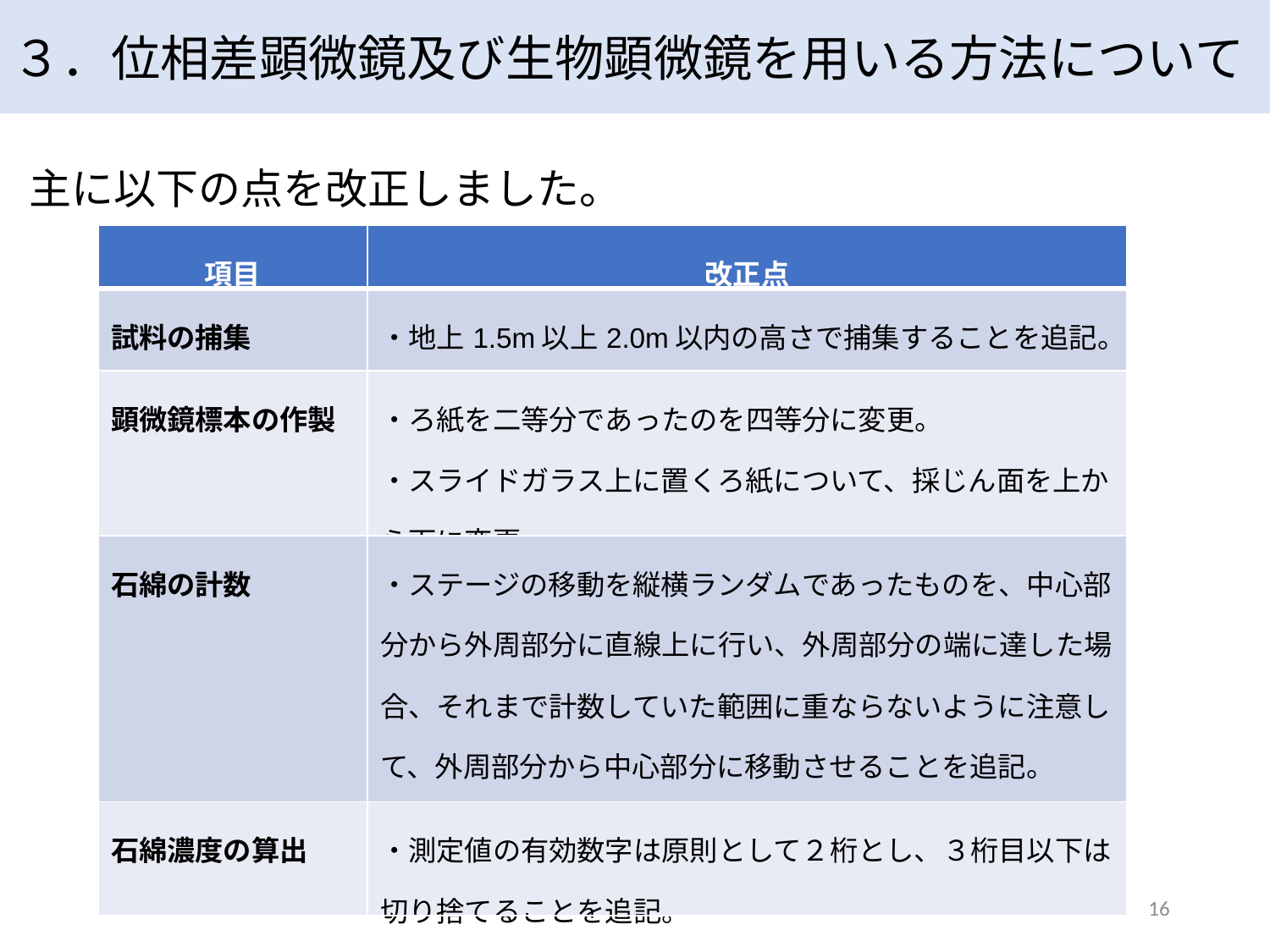

３．位相差顕微鏡及び生物顕微鏡を用いる方法について
主に以下の点を改正しました。
| 項目 | 改正点 |
| --- | --- |
| 試料の捕集 | ・地上1.5m以上2.0m以内の高さで捕集することを追記。 |
| 顕微鏡標本の作製 | ・ろ紙を二等分であったのを四等分に変更。 ・スライドガラス上に置くろ紙について、採じん面を上から下に変更。 |
| 石綿の計数 | ・ステージの移動を縦横ランダムであったものを、中心部分から外周部分に直線上に行い、外周部分の端に達した場合、それまで計数していた範囲に重ならないように注意して、外周部分から中心部分に移動させることを追記。 ・繊維数の判定について、方法の詳細を追記。 |
| 石綿濃度の算出 | ・測定値の有効数字は原則として２桁とし、３桁目以下は切り捨てることを追記。 |
16